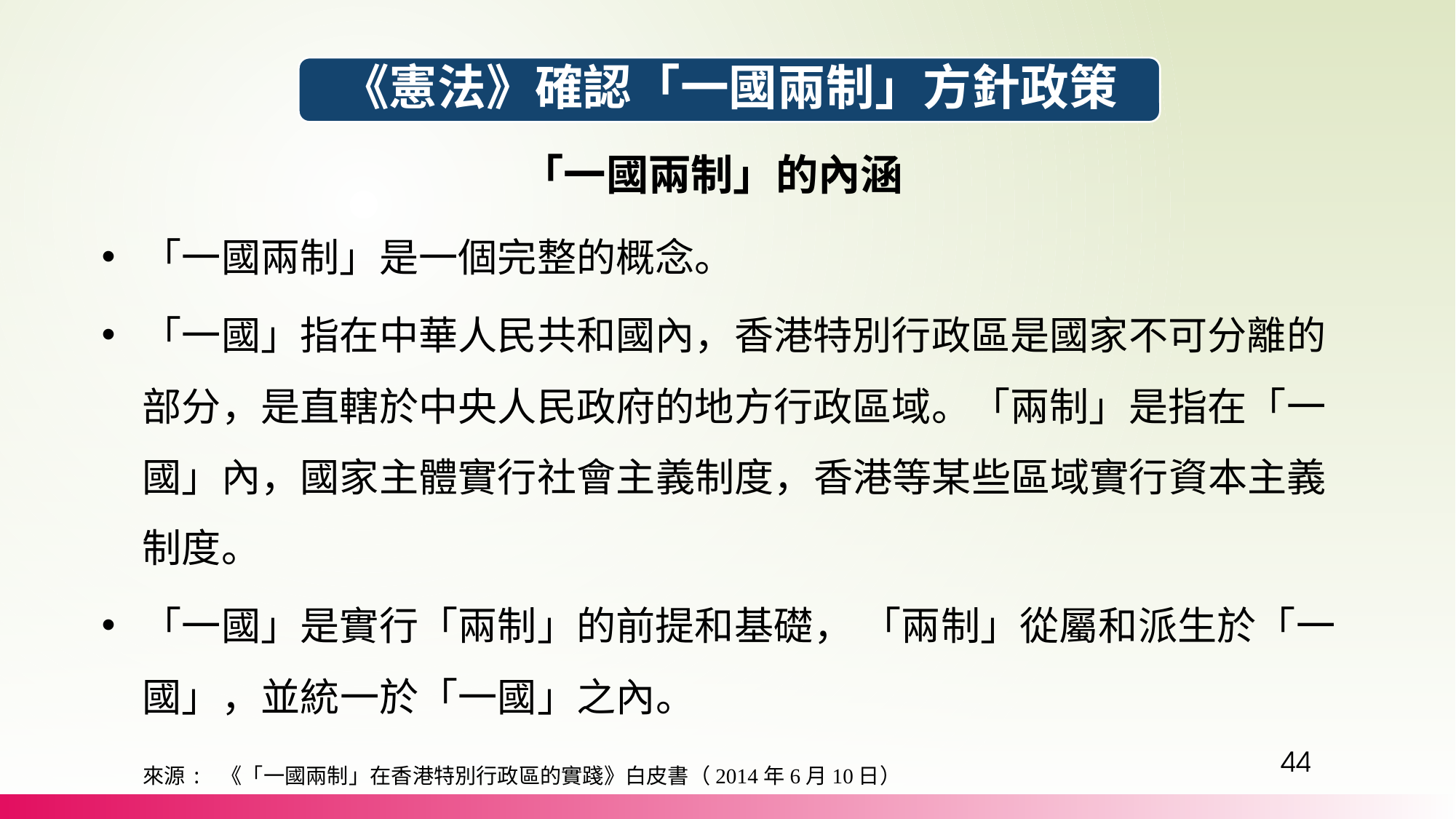

《憲法》確認「一國兩制」方針政策
「一國兩制」的內涵
「一國兩制」是一個完整的概念。
「一國」指在中華人民共和國內，香港特別行政區是國家不可分離的部分，是直轄於中央人民政府的地方行政區域。「兩制」是指在「一國」內，國家主體實行社會主義制度，香港等某些區域實行資本主義制度。
「一國」是實行「兩制」的前提和基礎， 「兩制」從屬和派生於「一國」，並統一於「一國」之內。
44
來源: 《「一國兩制」在香港特別行政區的實踐》白皮書（2014年6月10日）